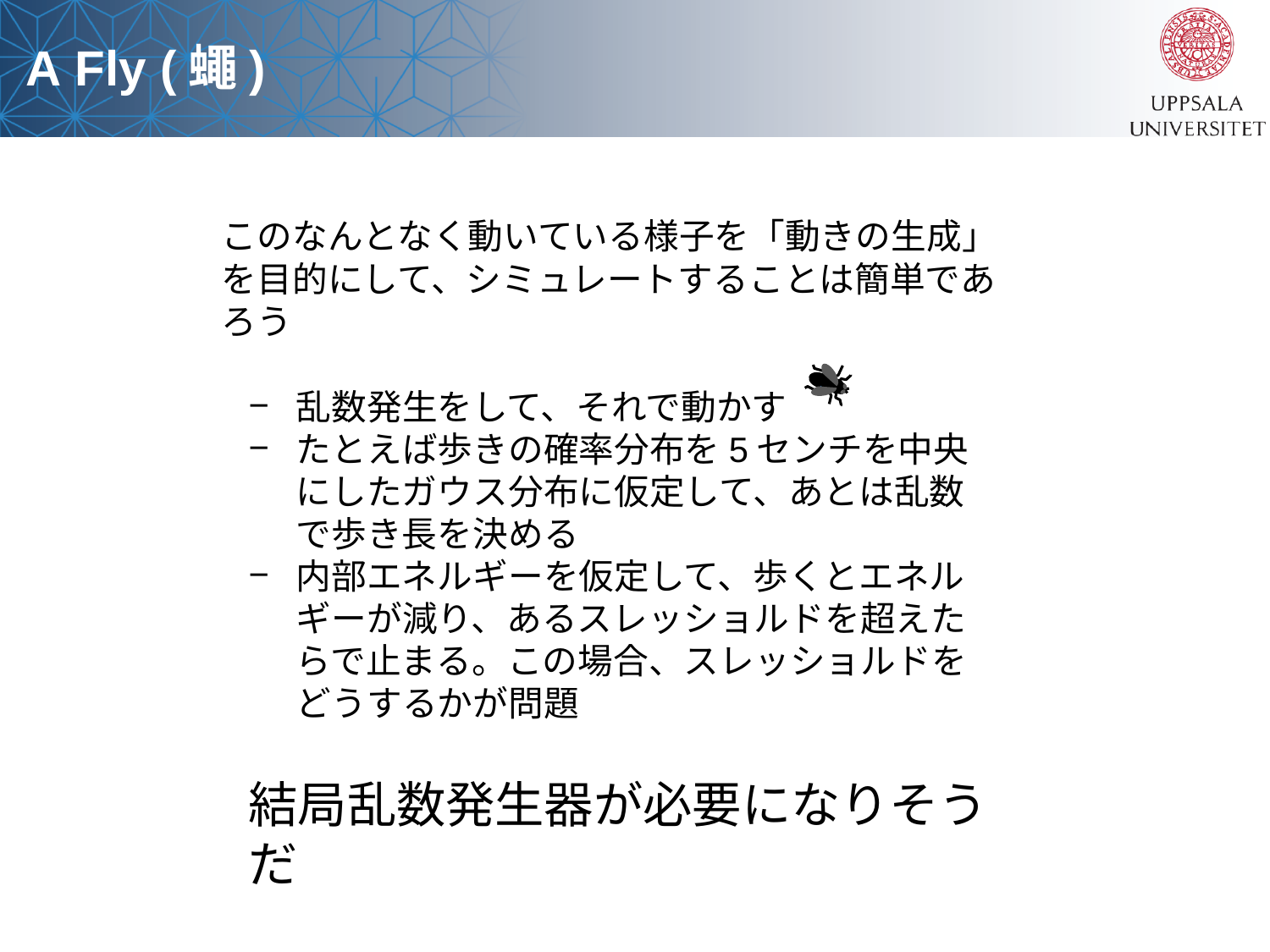

A Fly (蠅)
このなんとなく動いている様子を「動きの生成」を目的にして、シミュレートすることは簡単であろう

乱数発生をして、それで動かす
たとえば歩きの確率分布を5センチを中央にしたガウス分布に仮定して、あとは乱数で歩き長を決める
内部エネルギーを仮定して、歩くとエネルギーが減り、あるスレッショルドを超えたらで止まる。この場合、スレッショルドをどうするかが問題

結局乱数発生器が必要になりそうだ